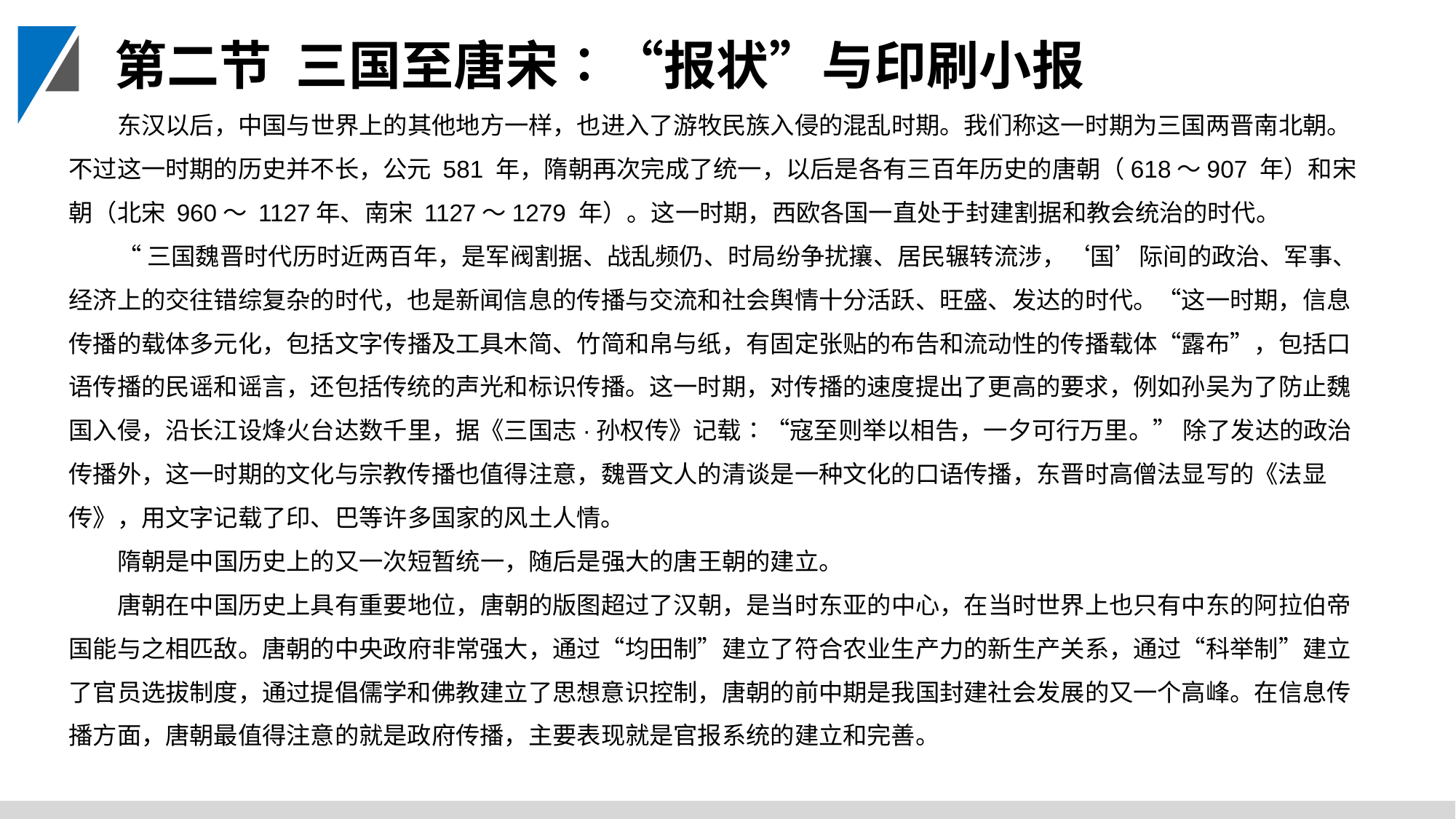

第二节  三国至唐宋∶“报状”与印刷小报
东汉以后，中国与世界上的其他地方一样，也进入了游牧民族入侵的混乱时期。我们称这一时期为三国两晋南北朝。不过这一时期的历史并不长，公元 581 年，隋朝再次完成了统一，以后是各有三百年历史的唐朝（618～907 年）和宋朝（北宋 960～ 1127年、南宋 1127～1279 年）。这一时期，西欧各国一直处于封建割据和教会统治的时代。
“三国魏晋时代历时近两百年，是军阀割据、战乱频仍、时局纷争扰攘、居民辗转流涉，‘国’际间的政治、军事、经济上的交往错综复杂的时代，也是新闻信息的传播与交流和社会舆情十分活跃、旺盛、发达的时代。“这一时期，信息传播的载体多元化，包括文字传播及工具木简、竹简和帛与纸，有固定张贴的布告和流动性的传播载体“露布”，包括口语传播的民谣和谣言，还包括传统的声光和标识传播。这一时期，对传播的速度提出了更高的要求，例如孙吴为了防止魏国入侵，沿长江设烽火台达数千里，据《三国志·孙权传》记载∶“寇至则举以相告，一夕可行万里。” 除了发达的政治传播外，这一时期的文化与宗教传播也值得注意，魏晋文人的清谈是一种文化的口语传播，东晋时高僧法显写的《法显传》，用文字记载了印、巴等许多国家的风土人情。
隋朝是中国历史上的又一次短暂统一，随后是强大的唐王朝的建立。
唐朝在中国历史上具有重要地位，唐朝的版图超过了汉朝，是当时东亚的中心，在当时世界上也只有中东的阿拉伯帝国能与之相匹敌。唐朝的中央政府非常强大，通过“均田制”建立了符合农业生产力的新生产关系，通过“科举制”建立了官员选拔制度，通过提倡儒学和佛教建立了思想意识控制，唐朝的前中期是我国封建社会发展的又一个高峰。在信息传播方面，唐朝最值得注意的就是政府传播，主要表现就是官报系统的建立和完善。